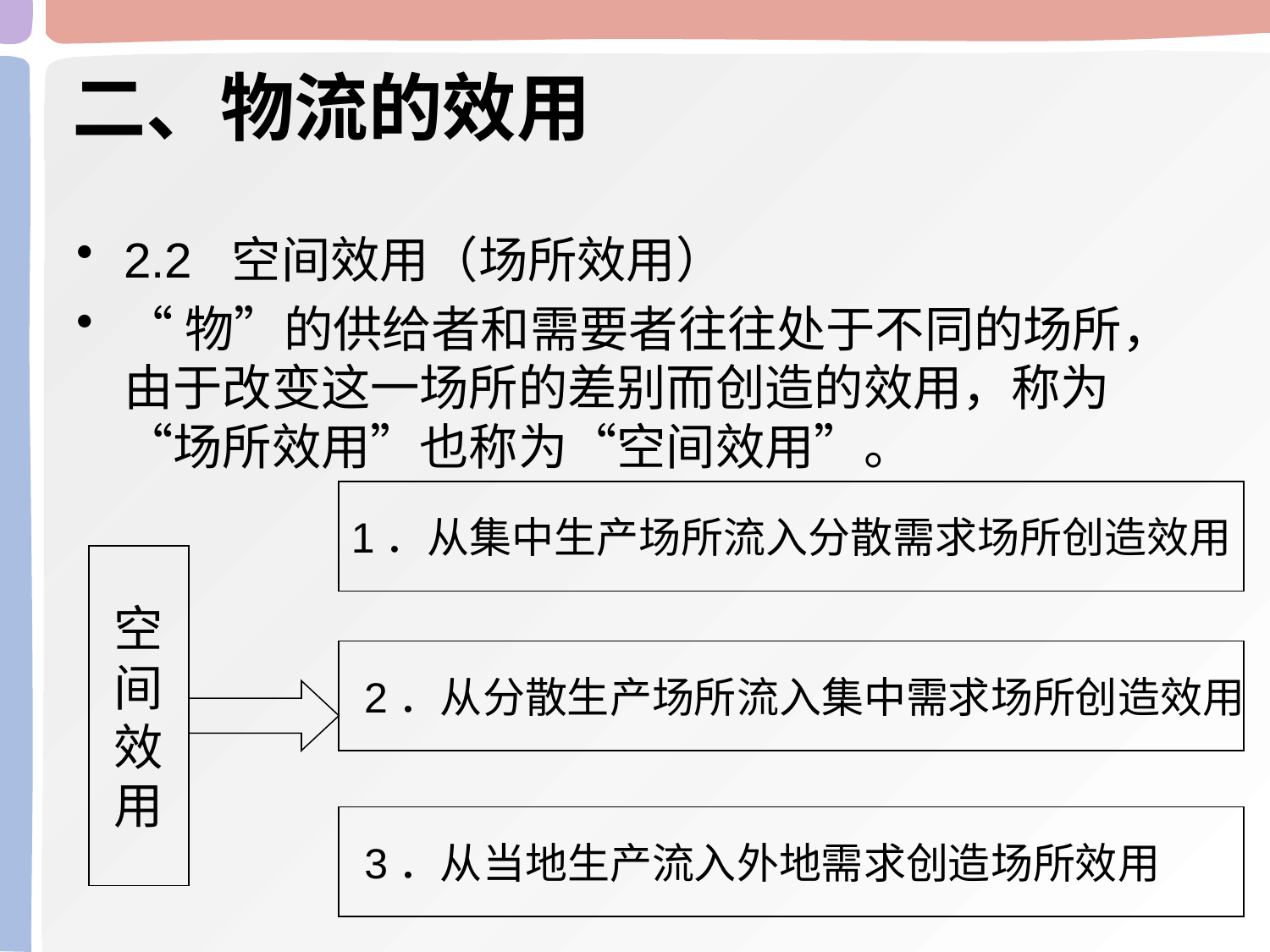

二、物流的效用
2.2  空间效用（场所效用）
“物”的供给者和需要者往往处于不同的场所，由于改变这一场所的差别而创造的效用，称为“场所效用”也称为“空间效用”。

1．从集中生产场所流入分散需求场所创造效用
空
间
效
用

2．从分散生产场所流入集中需求场所创造效用

3．从当地生产流入外地需求创造场所效用